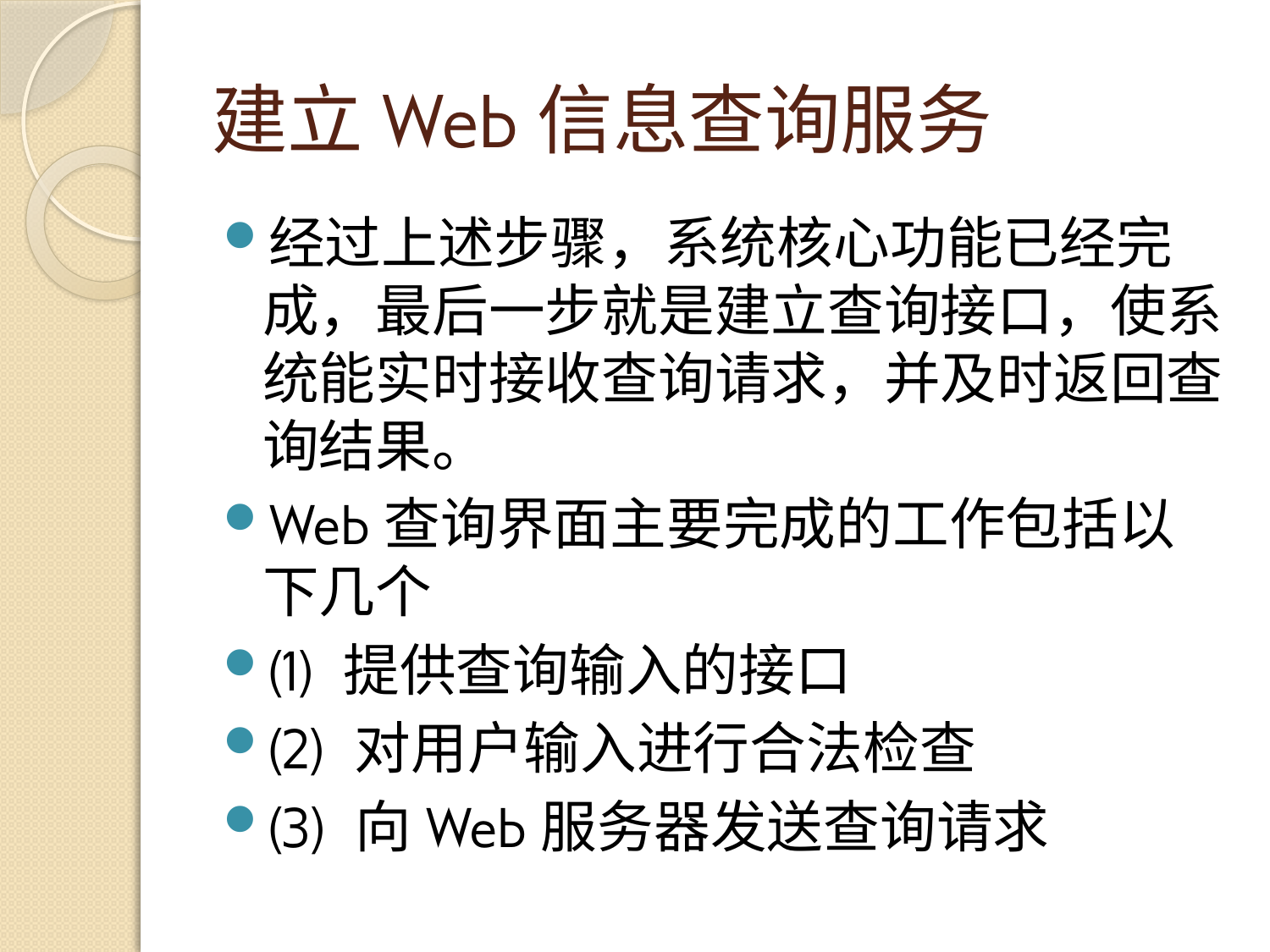

# 建立Web信息查询服务
经过上述步骤，系统核心功能已经完成，最后一步就是建立查询接口，使系统能实时接收查询请求，并及时返回查询结果。
Web查询界面主要完成的工作包括以下几个
(1) 提供查询输入的接口
(2) 对用户输入进行合法检查
(3) 向Web服务器发送查询请求